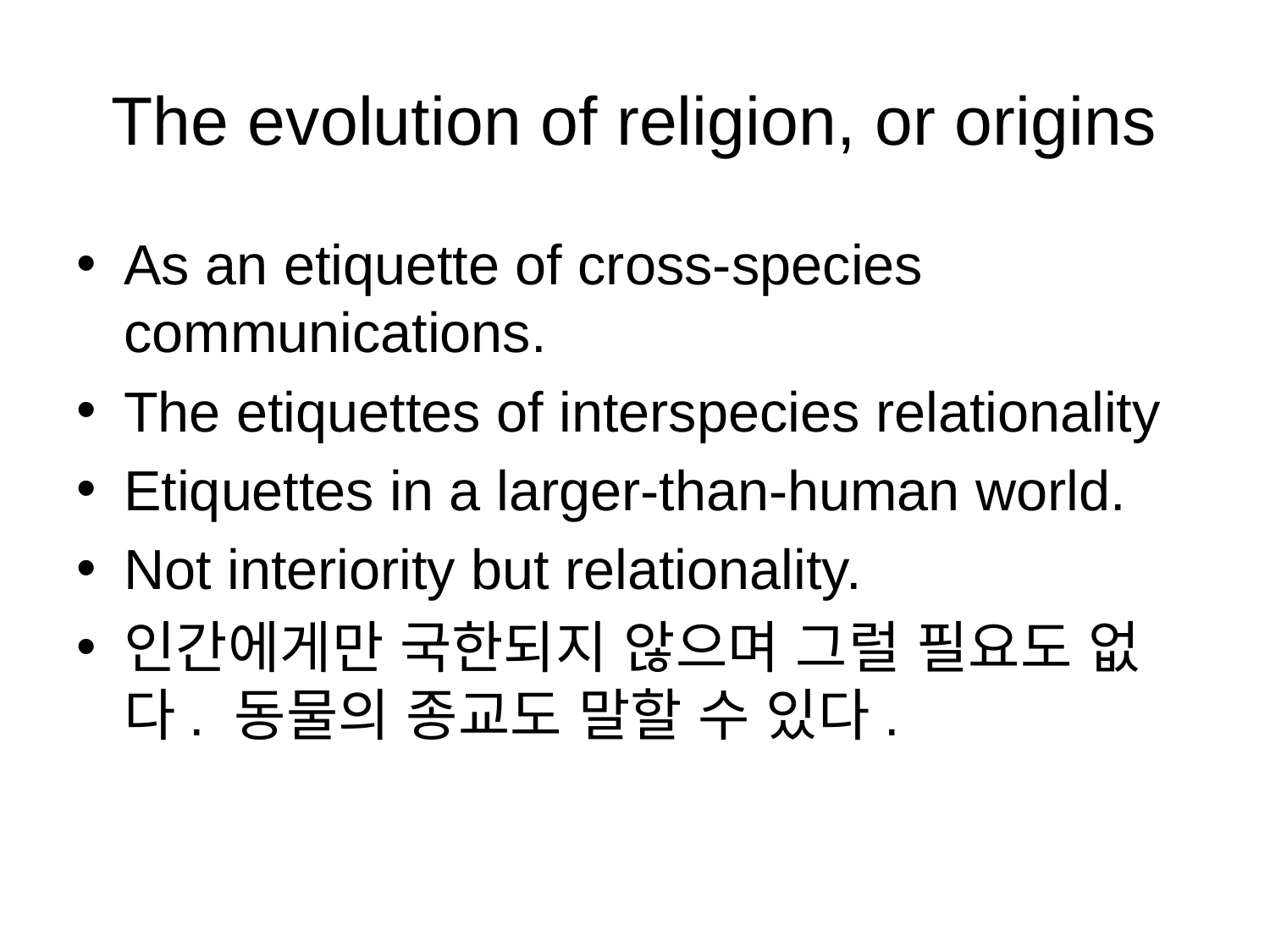

# The evolution of religion, or origins
As an etiquette of cross-species communications.
The etiquettes of interspecies relationality
Etiquettes in a larger-than-human world.
Not interiority but relationality.
인간에게만 국한되지 않으며 그럴 필요도 없다. 동물의 종교도 말할 수 있다.